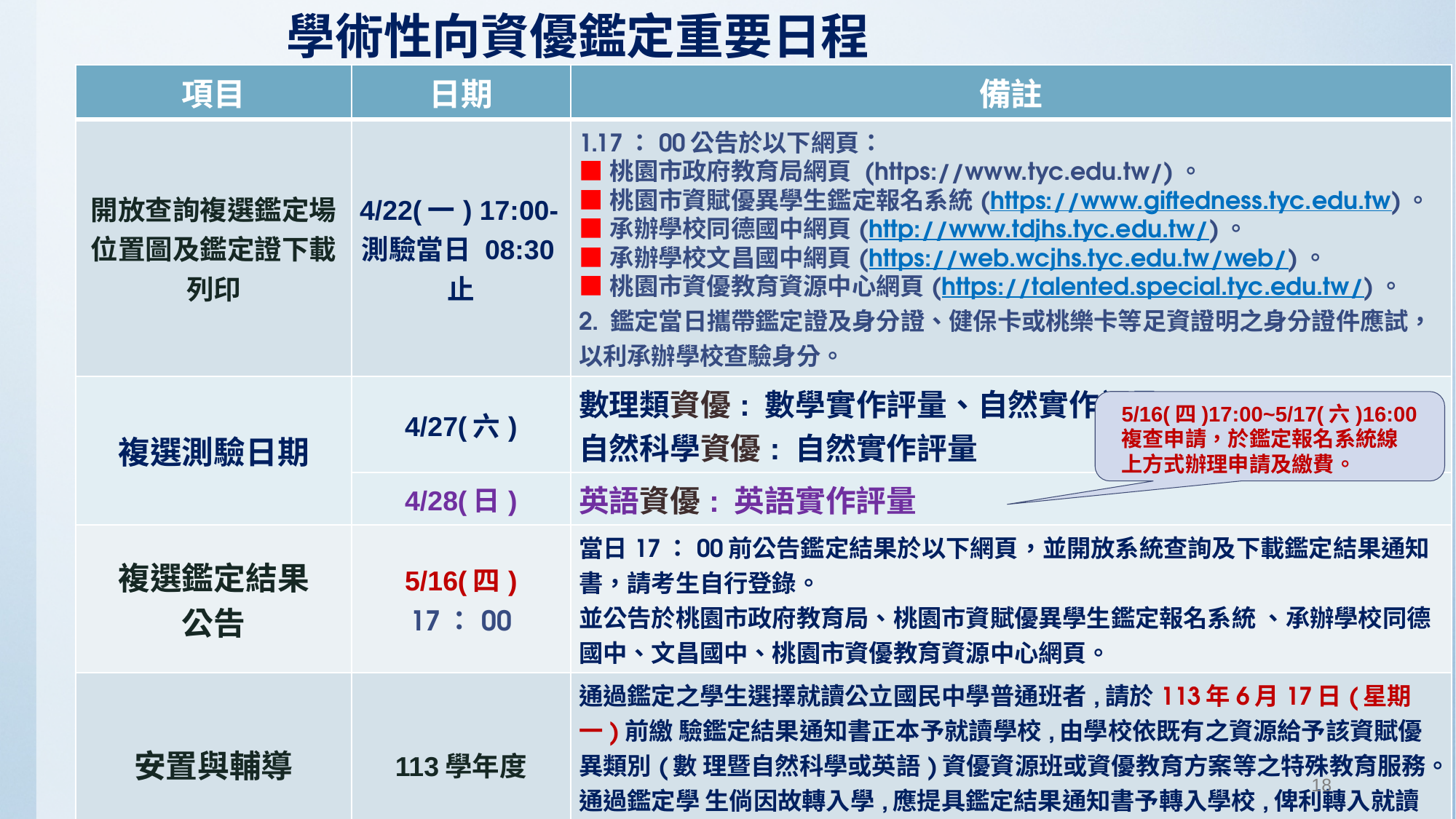

# 學術性向資優鑑定重要日程
| 項目 | 日期 | 備註 |
| --- | --- | --- |
| 開放查詢複選鑑定場位置圖及鑑定證下載列印 | 4/22(一) 17:00-測驗當日 08:30止 | 1.17：00公告於以下網頁： ■桃園市政府教育局網頁 (https://www.tyc.edu.tw/)。 ■桃園市資賦優異學生鑑定報名系統(https://www.giftedness.tyc.edu.tw)。 ■承辦學校同德國中網頁(http://www.tdjhs.tyc.edu.tw/)。 ■承辦學校文昌國中網頁(https://web.wcjhs.tyc.edu.tw/web/)。 ■桃園市資優教育資源中心網頁(https://talented.special.tyc.edu.tw/)。 2. 鑑定當日攜帶鑑定證及身分證、健保卡或桃樂卡等足資證明之身分證件應試，以利承辦學校查驗身分。 |
| 複選測驗日期 | 4/27(六) | 數理類資優: 數學實作評量、自然實作評量 自然科學資優: 自然實作評量 |
|  | 4/28(日) | 英語資優: 英語實作評量 |
| 複選鑑定結果 公告 | 5/16(四) 17：00 | 當日17：00前公告鑑定結果於以下網頁，並開放系統查詢及下載鑑定結果通知書，請考生自行登錄。 並公告於桃園市政府教育局、桃園市資賦優異學生鑑定報名系統 、承辦學校同德國中、文昌國中、桃園市資優教育資源中心網頁。 |
| 安置與輔導 | 113學年度 | 通過鑑定之學生選擇就讀公立國民中學普通班者,請於113年6月17日(星期一)前繳 驗鑑定結果通知書正本予就讀學校,由學校依既有之資源給予該資賦優異類別(數 理暨自然科學或英語)資優資源班或資優教育方案等之特殊教育服務。通過鑑定學 生倘因故轉入學,應提具鑑定結果通知書予轉入學校,俾利轉入就讀學校依既有資源 給予該資賦優異類別之特殊教育服務。 |

5/16(四)17:00~5/17(六)16:00 複查申請，於鑑定報名系統線上方式辦理申請及繳費。
18